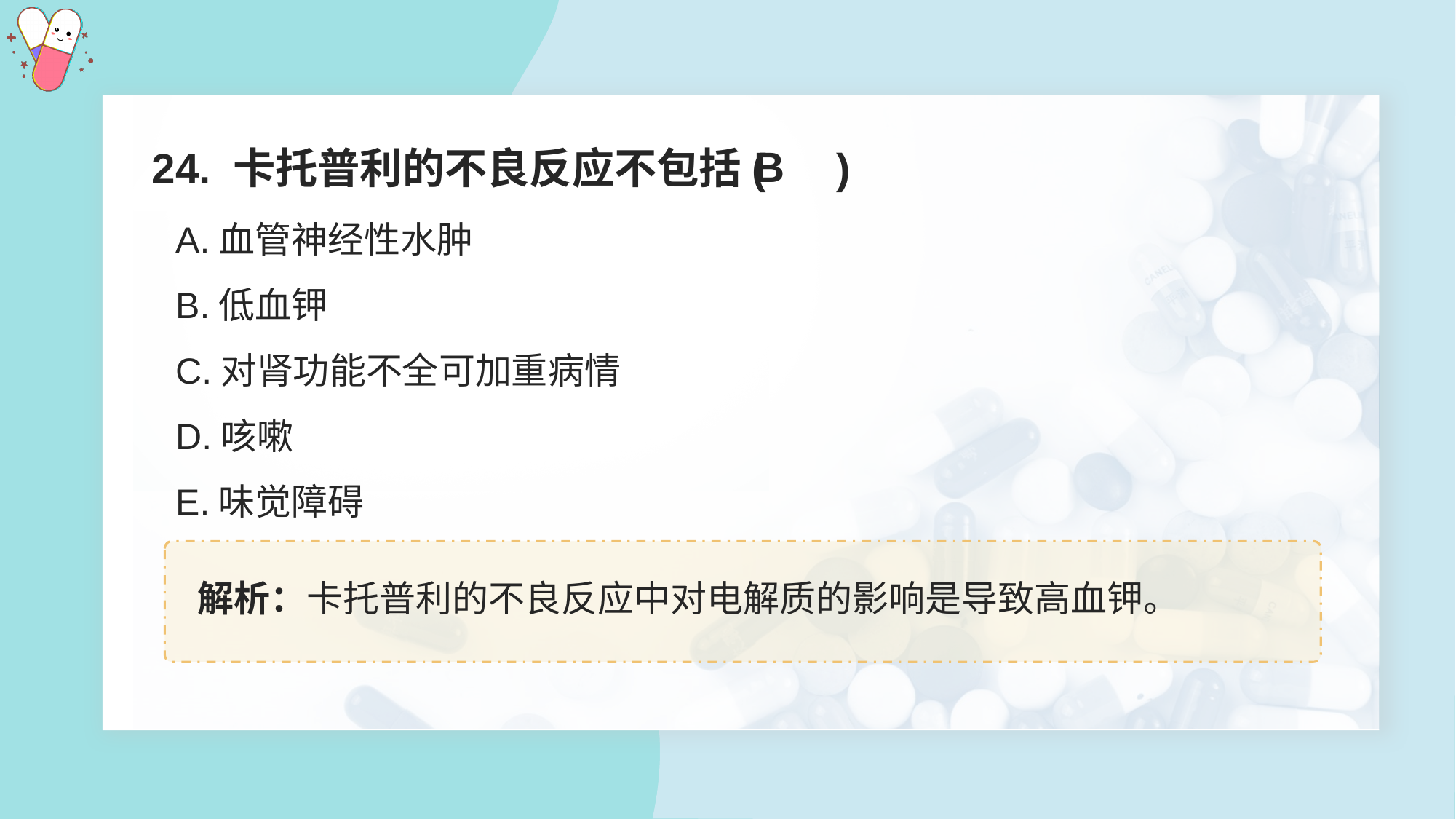

24. 卡托普利的不良反应不包括(      )
B
A.血管神经性水肿
B.低血钾
C.对肾功能不全可加重病情
D.咳嗽
E.味觉障碍

解析：卡托普利的不良反应中对电解质的影响是导致高血钾。